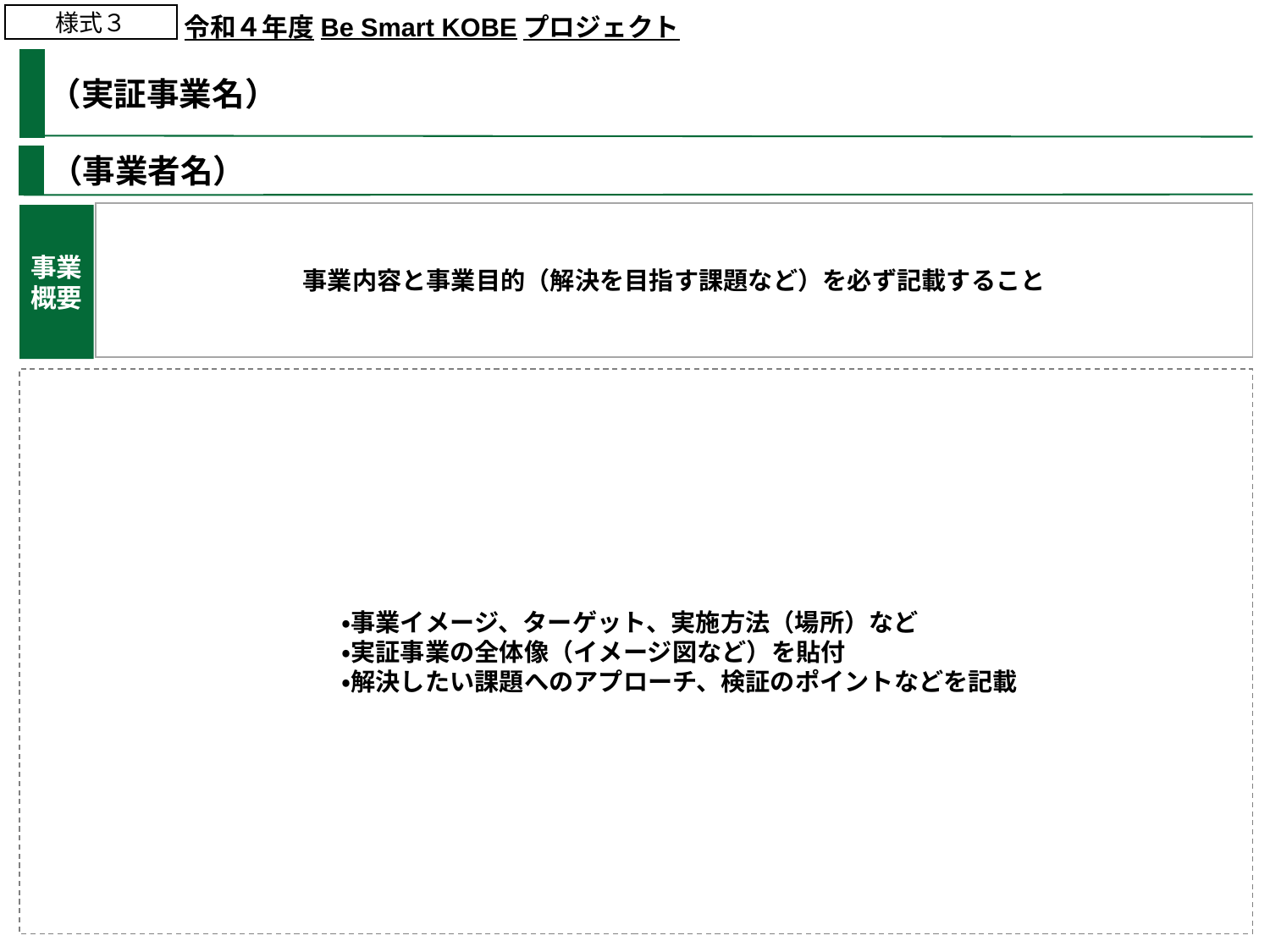

様式３
令和４年度Be Smart KOBEプロジェクト

（実証事業名）

＜注意事項＞
・フォントは原則として
　「游ゴシック・14pt・太字」
　を使用すること。
・当該資料は本市HP上で公開
　するため、その前提で作成
　すること。
・広告掲載は禁止
（商品やサービスの紹介・
　宣伝と捉えられる記載がある
　場合は再提出をお願いすること
　があります）
・この様式についてはスライド
　１枚におさめてください。
　別途プレゼンテーション用の
　資料を作成する場合は、
　様式・枚数の制限はありません

（事業者名）

事業内容と事業目的（解決を目指す課題など）を必ず記載すること
事業概要
・事業イメージ、ターゲット、実施方法（場所）など
・実証事業の全体像（イメージ図など）を貼付
・解決したい課題へのアプローチ、検証のポイントなどを記載